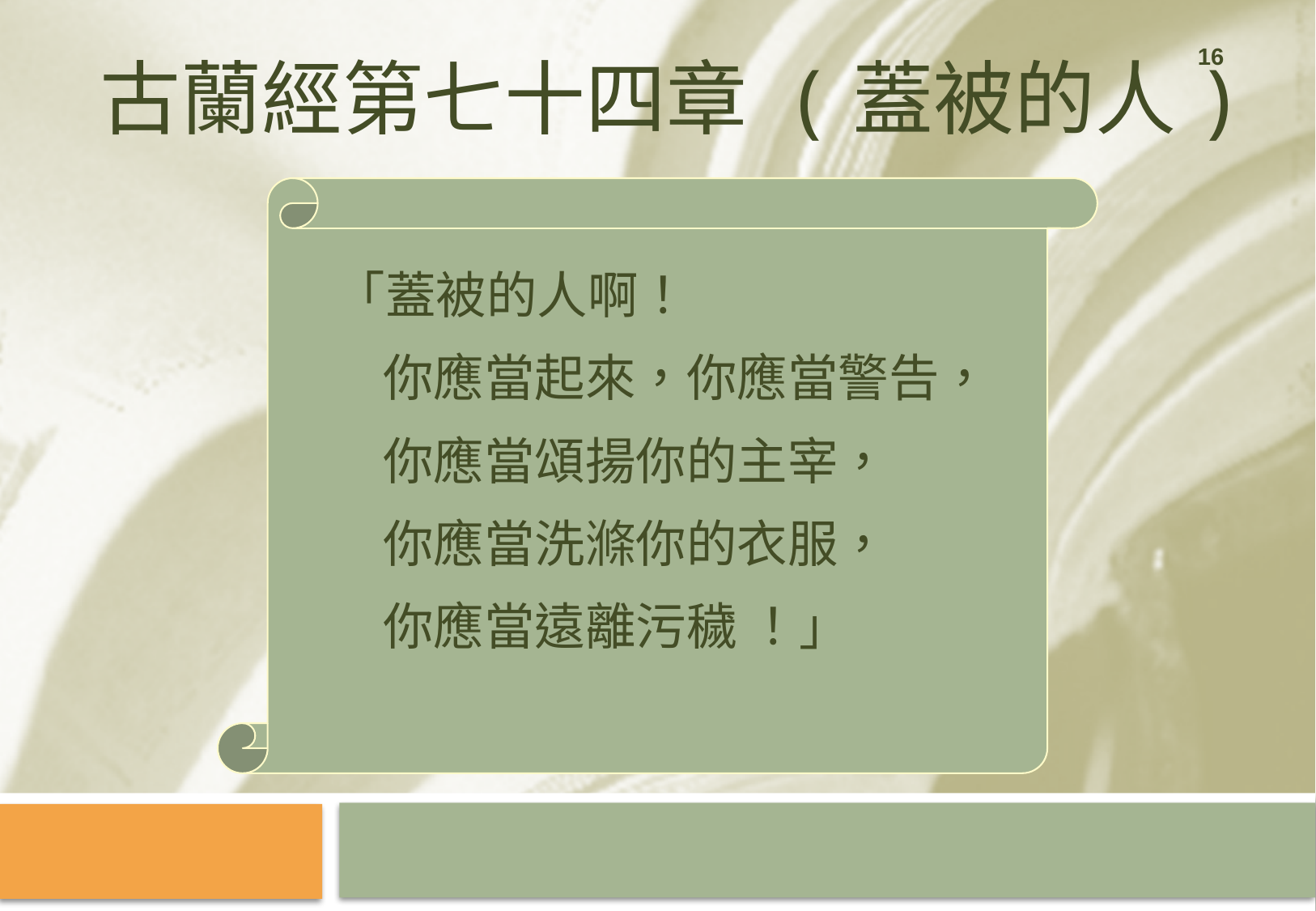

古蘭經第七十四章 (蓋被的人)
16

「蓋被的人啊！
你應當起來，你應當警告，
你應當頌揚你的主宰，
你應當洗滌你的衣服，
你應當遠離污穢 ！」